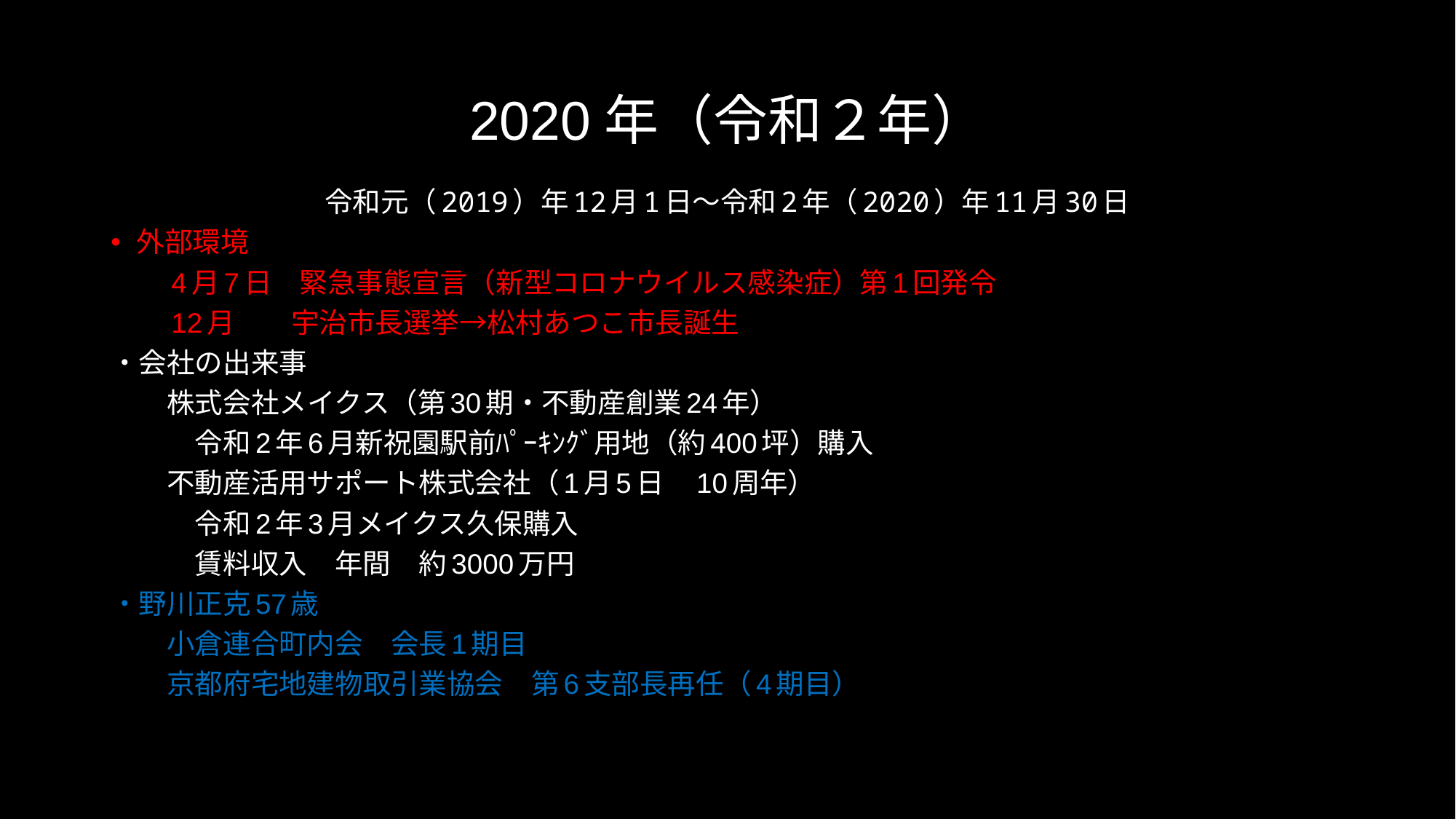

# 2020年（令和２年）
令和元（2019）年12月1日～令和2年（2020）年11月30日
外部環境
　　4月7日　緊急事態宣言（新型コロナウイルス感染症）第1回発令
　　12月　　宇治市長選挙→松村あつこ市長誕生
・会社の出来事
　　株式会社メイクス（第30期・不動産創業24年）
　　　令和2年6月新祝園駅前ﾊﾟｰｷﾝｸﾞ用地（約400坪）購入
　　不動産活用サポート株式会社（1月5日　10周年）
　　　令和2年3月メイクス久保購入
　　　賃料収入　年間　約3000万円
・野川正克57歳
　　小倉連合町内会　会長1期目
　　京都府宅地建物取引業協会　第6支部長再任（4期目）